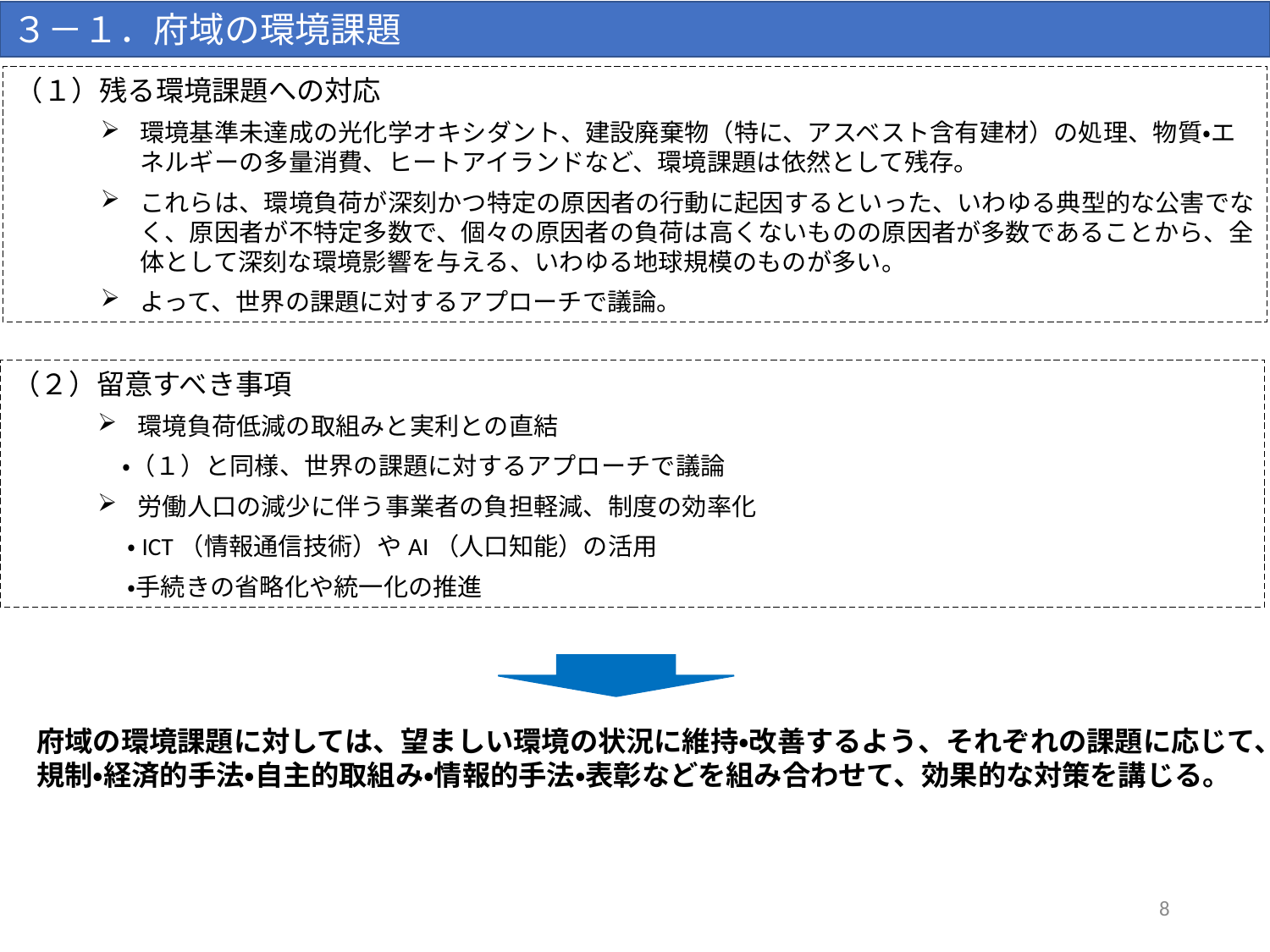

３－１．府域の環境課題
（１）残る環境課題への対応
環境基準未達成の光化学オキシダント、建設廃棄物（特に、アスベスト含有建材）の処理、物質・エネルギーの多量消費、ヒートアイランドなど、環境課題は依然として残存。
これらは、環境負荷が深刻かつ特定の原因者の行動に起因するといった、いわゆる典型的な公害でなく、原因者が不特定多数で、個々の原因者の負荷は高くないものの原因者が多数であることから、全体として深刻な環境影響を与える、いわゆる地球規模のものが多い。
よって、世界の課題に対するアプローチで議論。
（２）留意すべき事項
環境負荷低減の取組みと実利との直結
　・（１）と同様、世界の課題に対するアプローチで議論
労働人口の減少に伴う事業者の負担軽減、制度の効率化
　・ICT（情報通信技術）やAI（人口知能）の活用
　・手続きの省略化や統一化の推進

府域の環境課題に対しては、望ましい環境の状況に維持・改善するよう、それぞれの課題に応じて、
規制・経済的手法・自主的取組み・情報的手法・表彰などを組み合わせて、効果的な対策を講じる。
8